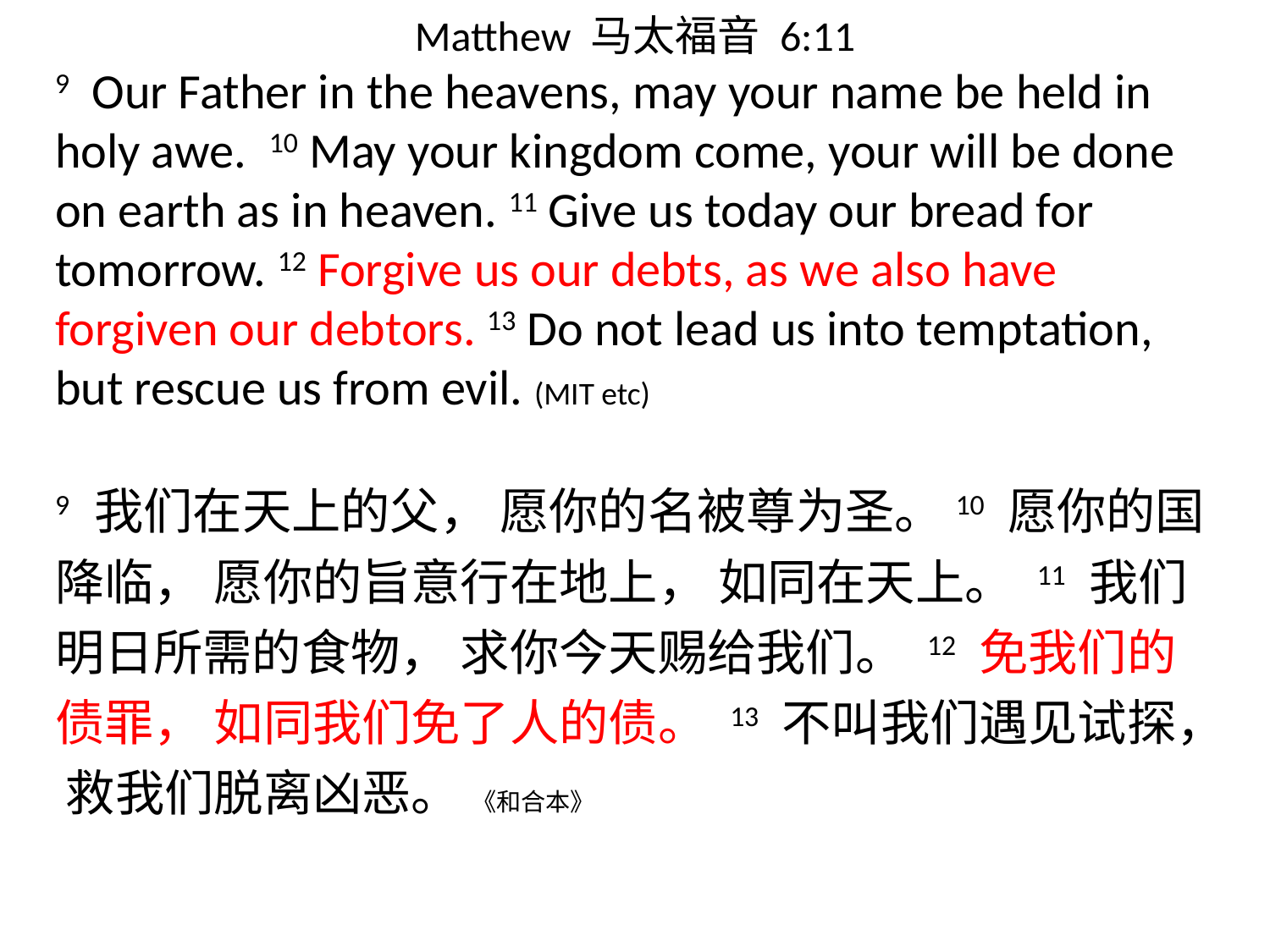

# Matthew 马太福音 6:11
9  Our Father in the heavens, may your name be held in holy awe.  10 May your kingdom come, your will be done on earth as in heaven. 11 Give us today our bread for tomorrow. 12 Forgive us our debts, as we also have forgiven our debtors. 13 Do not lead us into temptation, but rescue us from evil. (MIT etc)

9  我们在天上的父， 愿你的名被尊为圣。10 愿你的国降临， 愿你的旨意行在地上， 如同在天上。 11 我们明日所需的食物， 求你今天赐给我们。 12 免我们的债罪， 如同我们免了人的债。 13 不叫我们遇见试探， 救我们脱离凶恶。 《和合本》